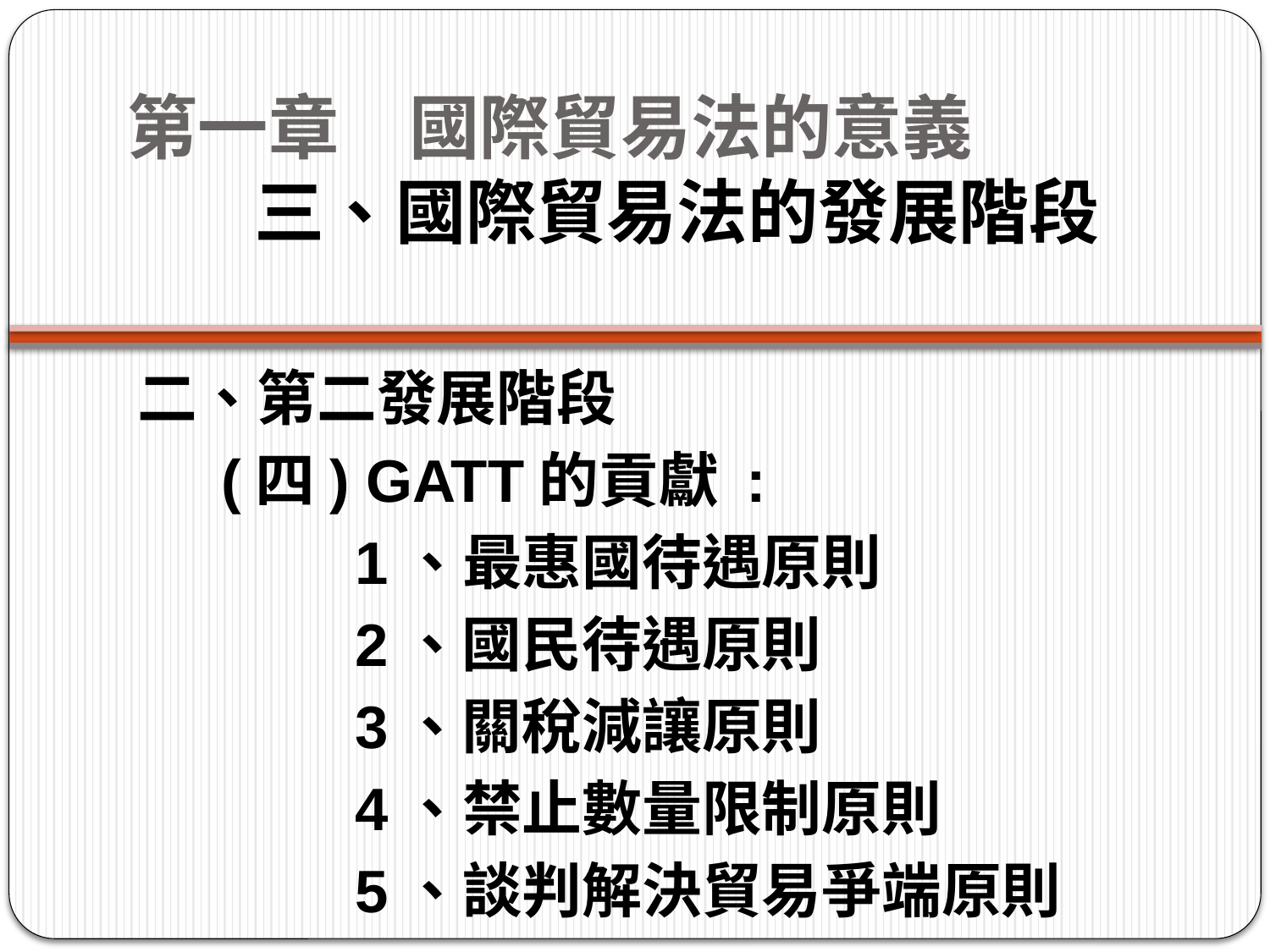

# 第一章　國際貿易法的意義 三、國際貿易法的發展階段
二、第二發展階段
     (四) GATT的貢獻 :
             1、最惠國待遇原則
             2、國民待遇原則
             3、關稅減讓原則
             4、禁止數量限制原則
             5、談判解決貿易爭端原則